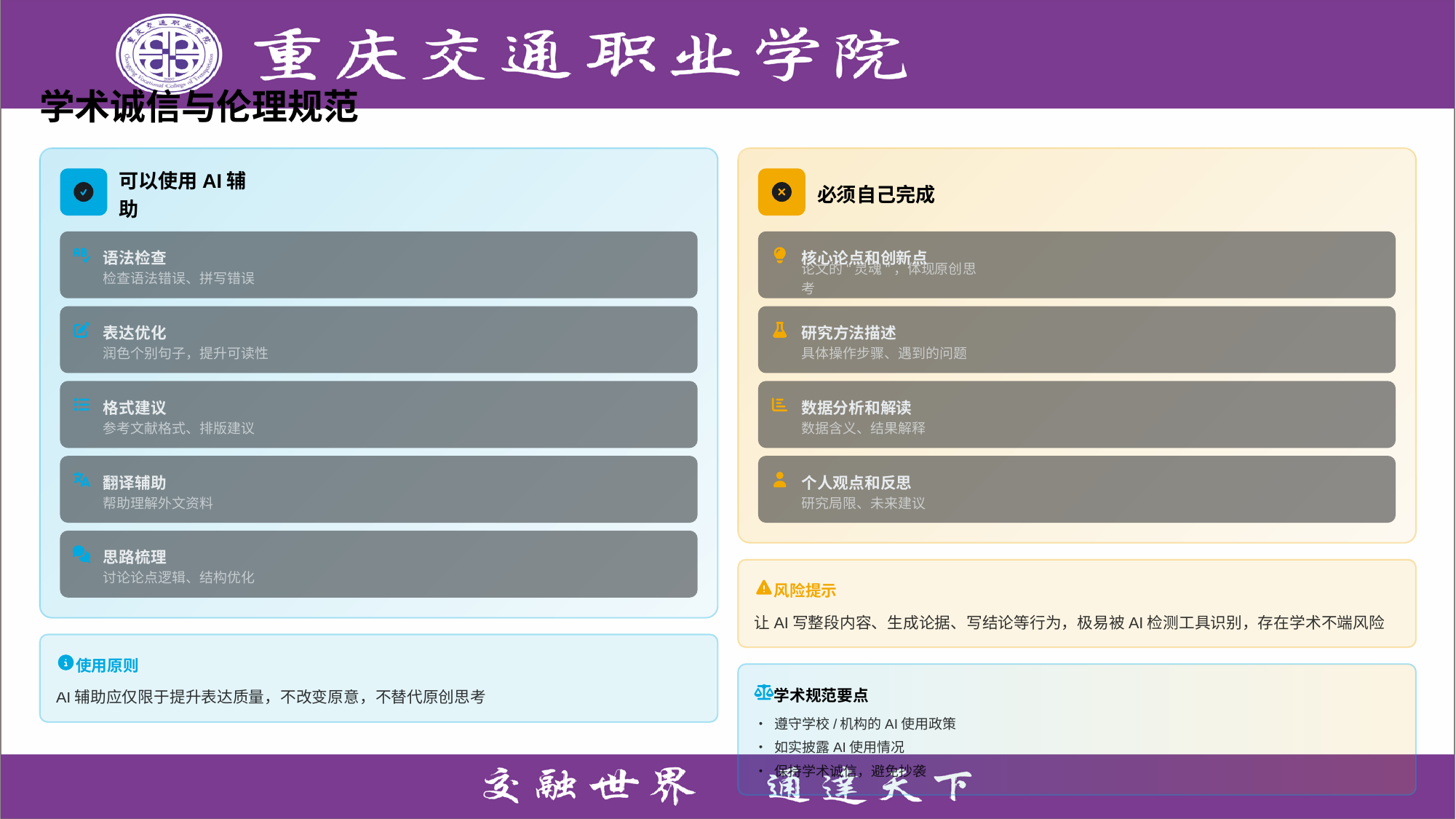

学术诚信与伦理规范

可以使用AI辅助
必须自己完成

语法检查
核心论点和创新点

检查语法错误、拼写错误
论文的"灵魂"，体现原创思考

表达优化
研究方法描述

润色个别句子，提升可读性
具体操作步骤、遇到的问题

格式建议
数据分析和解读

参考文献格式、排版建议
数据含义、结果解释

翻译辅助
个人观点和反思

帮助理解外文资料
研究局限、未来建议

思路梳理

讨论论点逻辑、结构优化
风险提示

让AI写整段内容、生成论据、写结论等行为，极易被AI检测工具识别，存在学术不端风险

使用原则

学术规范要点
AI辅助应仅限于提升表达质量，不改变原意，不替代原创思考

• 遵守学校/机构的AI使用政策
• 如实披露AI使用情况
• 保持学术诚信，避免抄袭